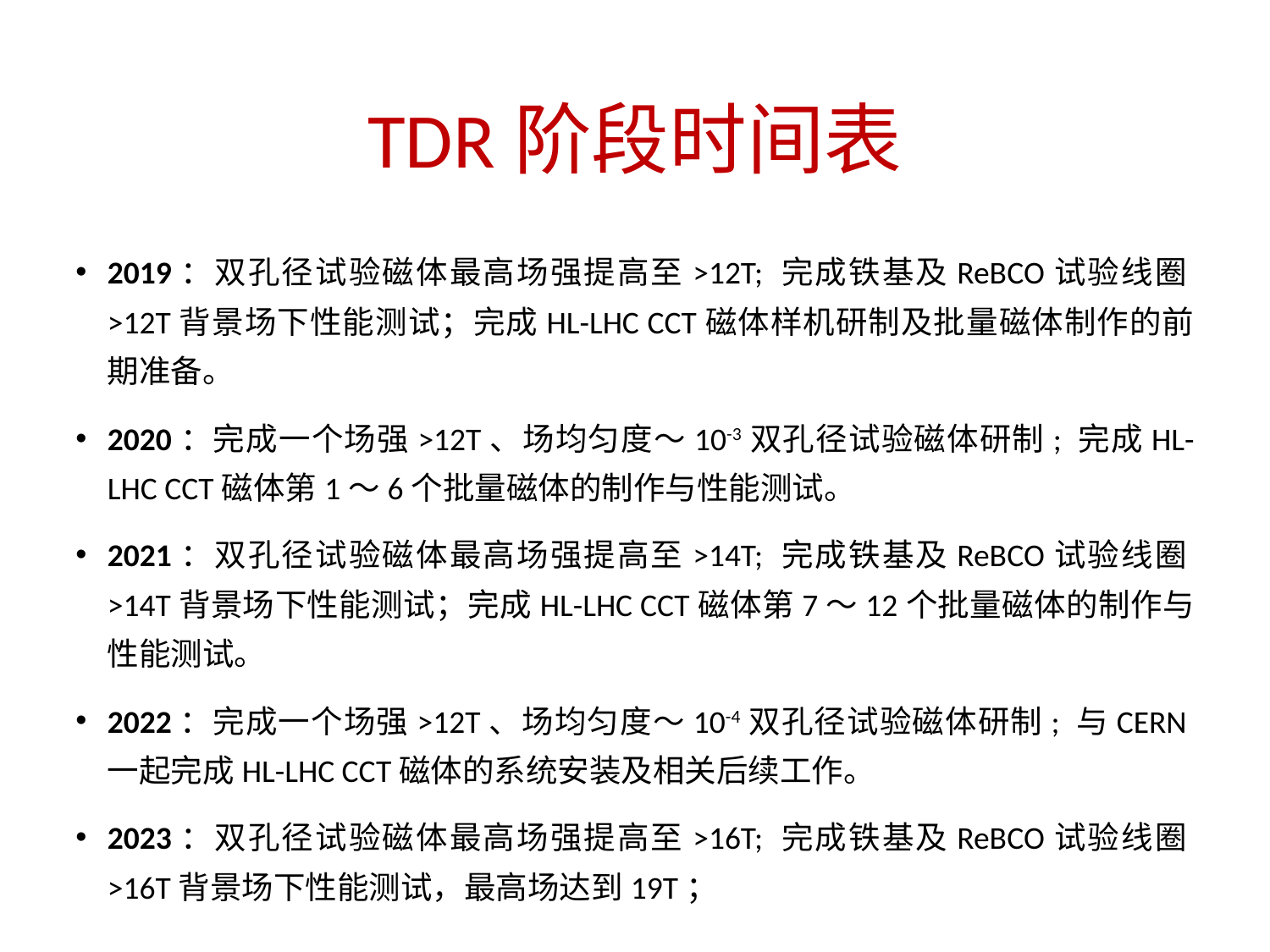

# TDR阶段时间表
2019：双孔径试验磁体最高场强提高至>12T; 完成铁基及ReBCO试验线圈>12T背景场下性能测试；完成HL-LHC CCT磁体样机研制及批量磁体制作的前期准备。
2020：完成一个场强>12T、场均匀度～10-3双孔径试验磁体研制; 完成HL-LHC CCT磁体第1～6个批量磁体的制作与性能测试。
2021：双孔径试验磁体最高场强提高至>14T; 完成铁基及ReBCO试验线圈>14T背景场下性能测试；完成HL-LHC CCT磁体第7～12个批量磁体的制作与性能测试。
2022：完成一个场强>12T、场均匀度～10-4双孔径试验磁体研制; 与CERN一起完成HL-LHC CCT磁体的系统安装及相关后续工作。
2023：双孔径试验磁体最高场强提高至>16T; 完成铁基及ReBCO试验线圈>16T背景场下性能测试，最高场达到19T；